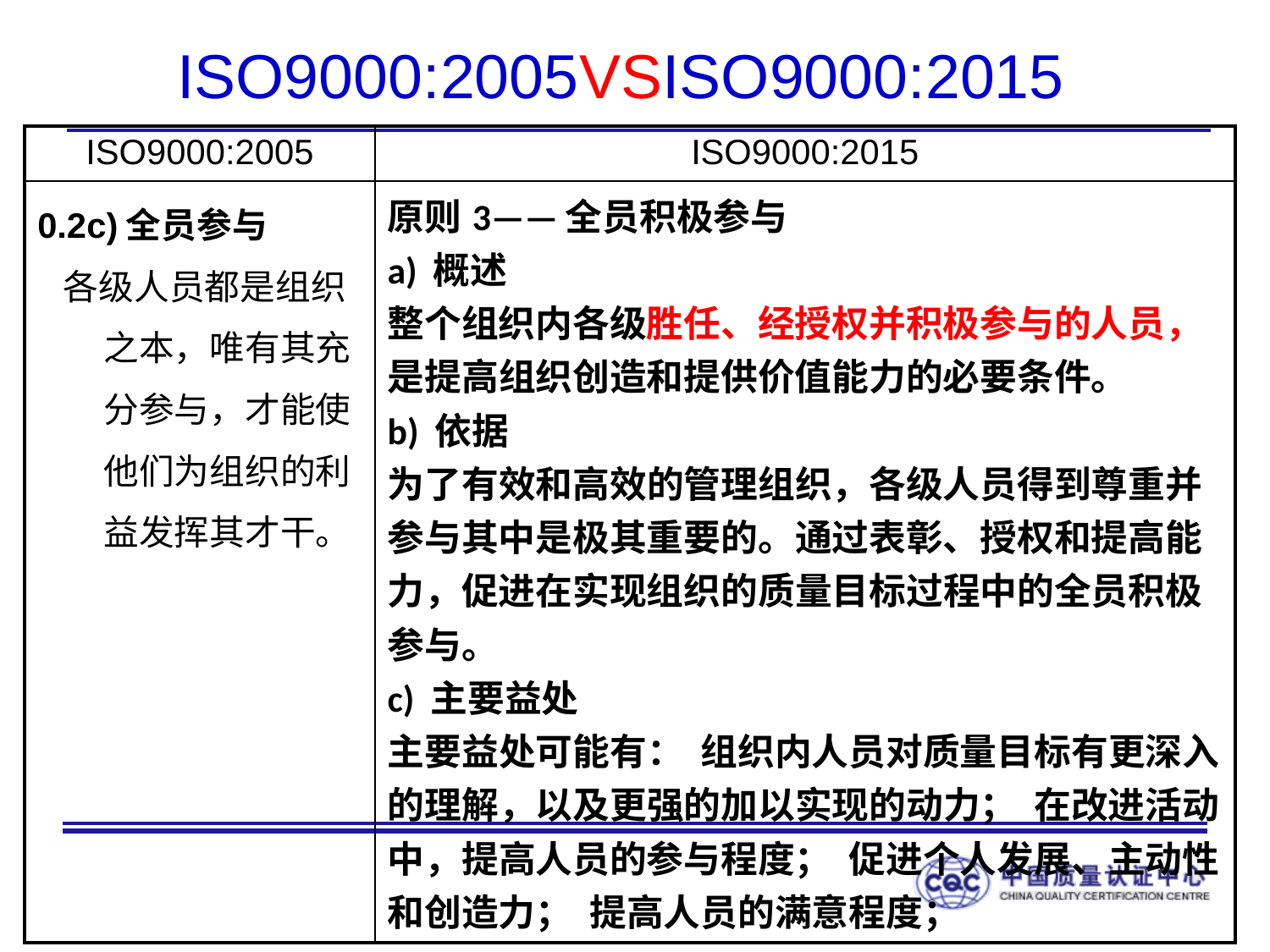

# ISO9000:2005VSISO9000:2015
| ISO9000:2005 | ISO9000:2015 |
| --- | --- |
| 0.2c)全员参与 各级人员都是组织之本，唯有其充分参与，才能使他们为组织的利益发挥其才干。 | 原则3——全员积极参与 a) 概述 整个组织内各级胜任、经授权并积极参与的人员，是提高组织创造和提供价值能力的必要条件。 b) 依据 为了有效和高效的管理组织，各级人员得到尊重并参与其中是极其重要的。通过表彰、授权和提高能力，促进在实现组织的质量目标过程中的全员积极参与。 c) 主要益处 主要益处可能有： 组织内人员对质量目标有更深入的理解，以及更强的加以实现的动力； 在改进活动中，提高人员的参与程度； 促进个人发展、主动性和创造力； 提高人员的满意程度； |